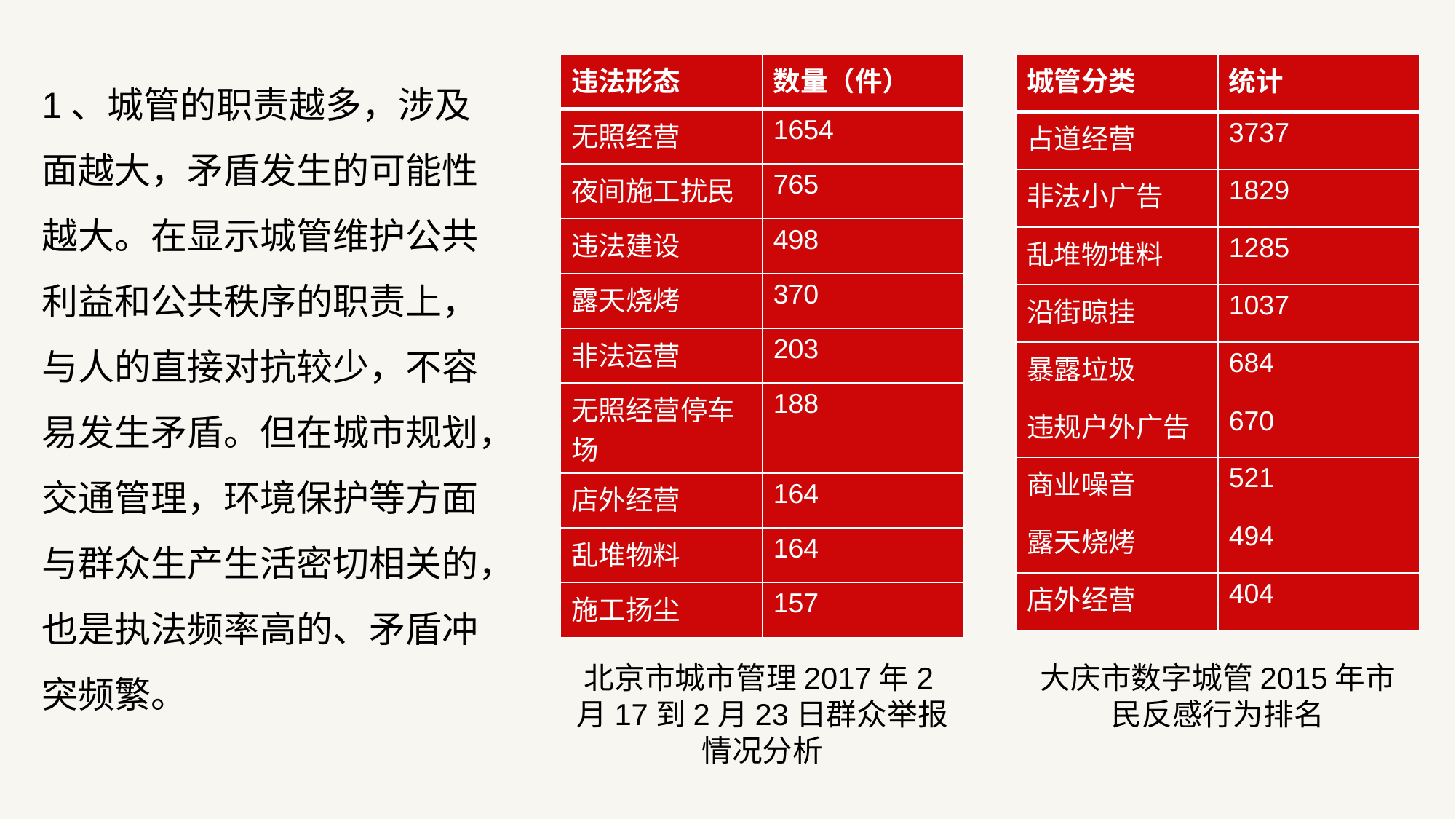

1、城管的职责越多，涉及面越大，矛盾发生的可能性越大。在显示城管维护公共利益和公共秩序的职责上，与人的直接对抗较少，不容易发生矛盾。但在城市规划，交通管理，环境保护等方面与群众生产生活密切相关的，也是执法频率高的、矛盾冲突频繁。
| 违法形态 | 数量（件） |
| --- | --- |
| 无照经营 | 1654 |
| 夜间施工扰民 | 765 |
| 违法建设 | 498 |
| 露天烧烤 | 370 |
| 非法运营 | 203 |
| 无照经营停车场 | 188 |
| 店外经营 | 164 |
| 乱堆物料 | 164 |
| 施工扬尘 | 157 |
| 城管分类 | 统计 |
| --- | --- |
| 占道经营 | 3737 |
| 非法小广告 | 1829 |
| 乱堆物堆料 | 1285 |
| 沿街晾挂 | 1037 |
| 暴露垃圾 | 684 |
| 违规户外广告 | 670 |
| 商业噪音 | 521 |
| 露天烧烤 | 494 |
| 店外经营 | 404 |
北京市城市管理2017年2月17到2月23日群众举报情况分析
大庆市数字城管2015年市民反感行为排名